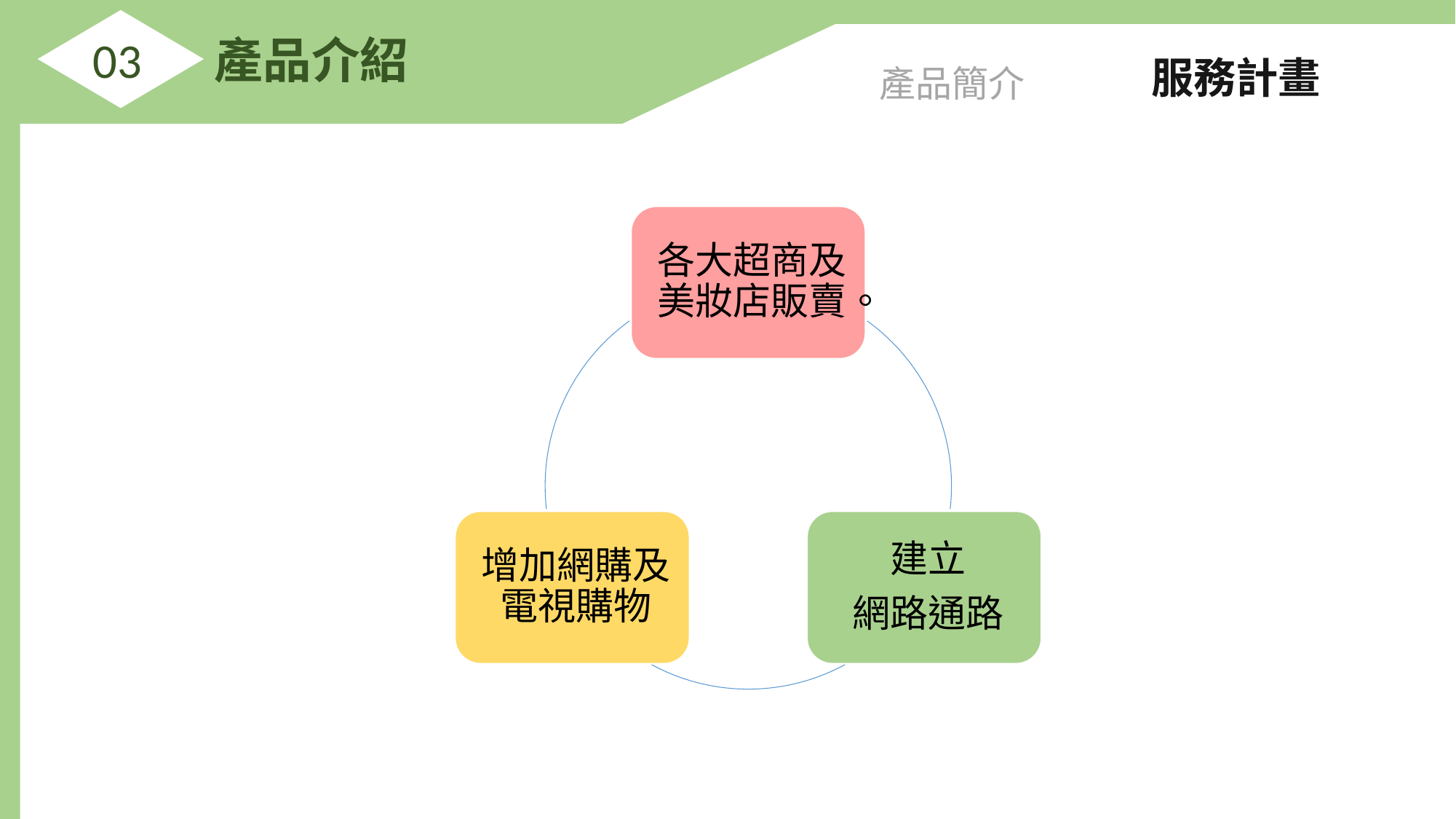

服務計畫
產品簡介
各大超商及 美妝店販賣。
建立
網路通路
增加網購及電視購物